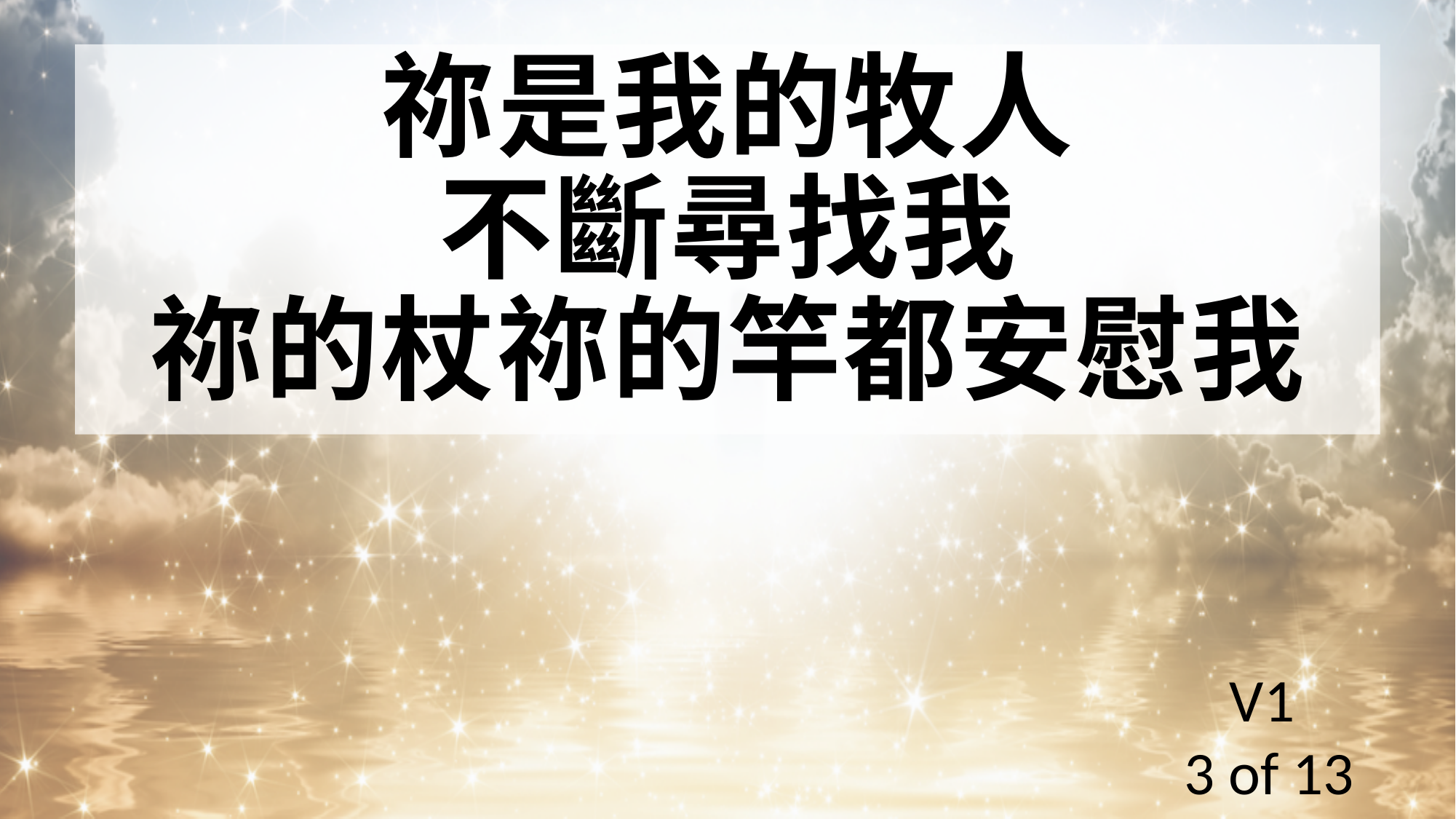

祢是我的牧人
不斷尋找我
祢的杖祢的竿都安慰我
V1
3 of 13